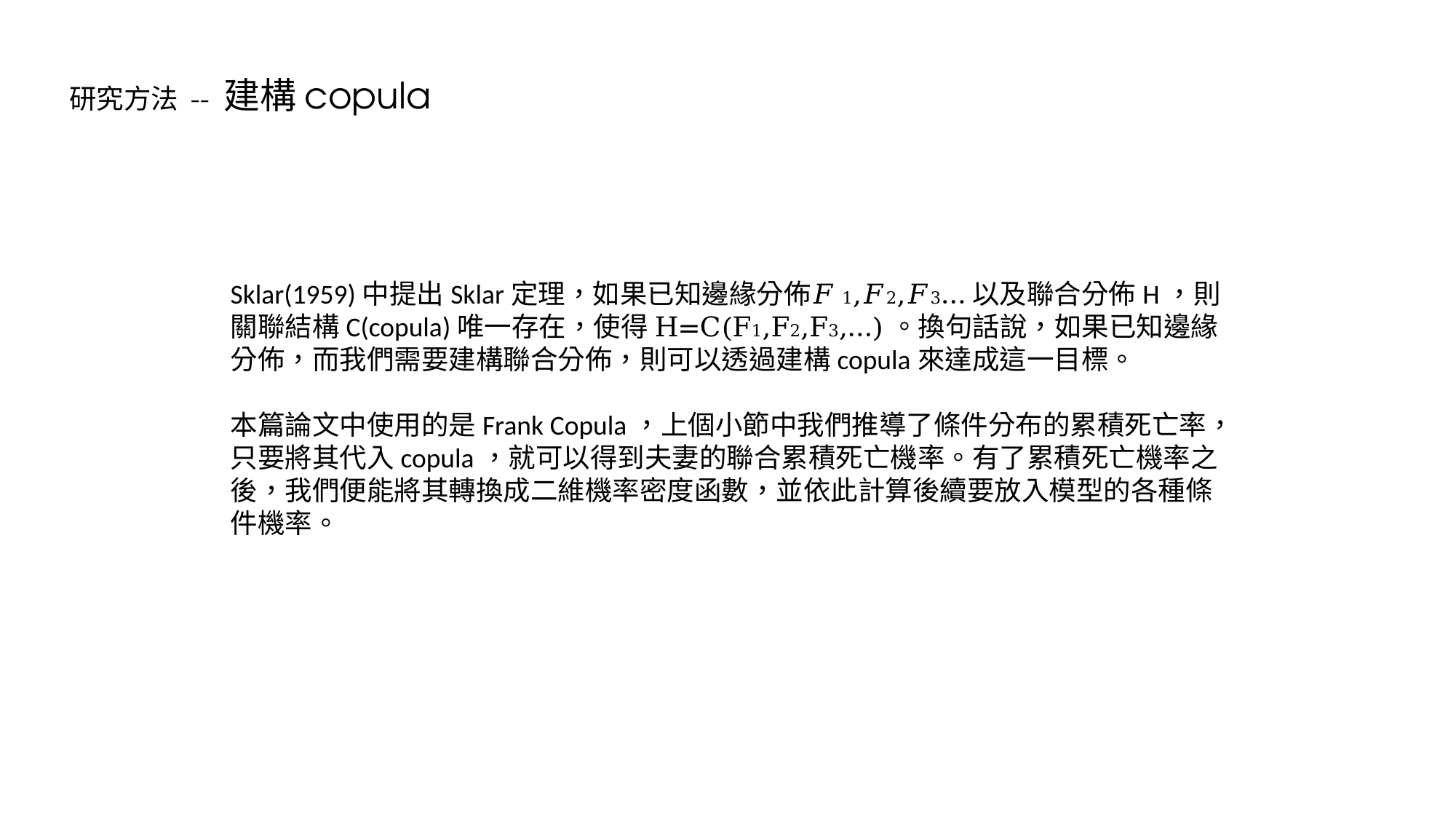

研究方法 -- 建構copula
Sklar(1959)中提出Sklar定理，如果已知邊緣分佈𝐹1,𝐹2,𝐹3…以及聯合分佈H，則關聯結構C(copula)唯一存在，使得H=C(F1,F2,F3,…)。換句話說，如果已知邊緣分佈，而我們需要建構聯合分佈，則可以透過建構copula來達成這一目標。

本篇論文中使用的是Frank Copula，上個小節中我們推導了條件分布的累積死亡率，只要將其代入copula，就可以得到夫妻的聯合累積死亡機率。有了累積死亡機率之後，我們便能將其轉換成二維機率密度函數，並依此計算後續要放入模型的各種條件機率。